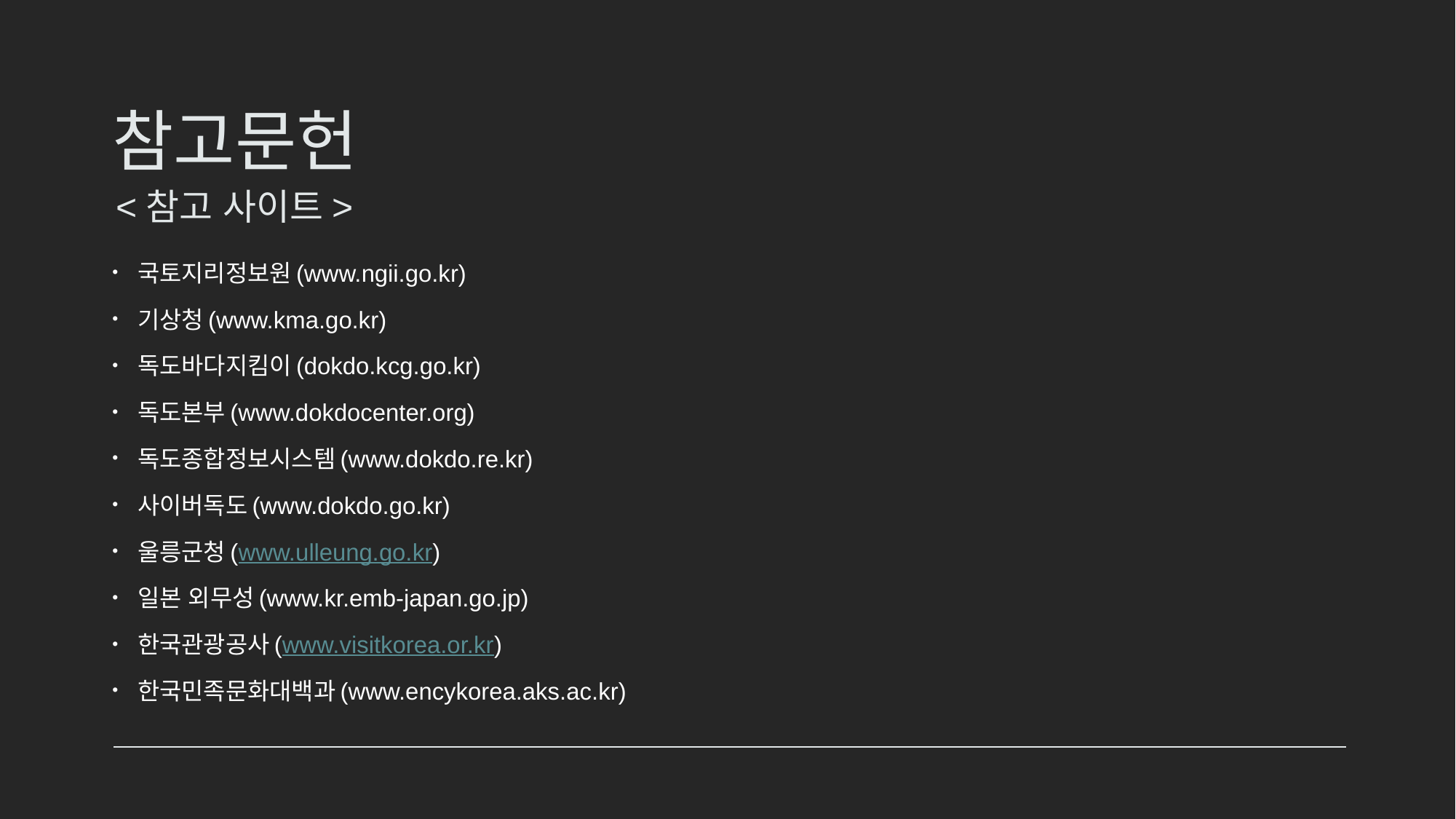

# 참고문헌
<참고 사이트>
국토지리정보원(www.ngii.go.kr)
기상청(www.kma.go.kr)
독도바다지킴이(dokdo.kcg.go.kr)
독도본부(www.dokdocenter.org)
독도종합정보시스템(www.dokdo.re.kr)
사이버독도(www.dokdo.go.kr)
울릉군청(www.ulleung.go.kr)
일본 외무성(www.kr.emb-japan.go.jp)
한국관광공사(www.visitkorea.or.kr)
한국민족문화대백과(www.encykorea.aks.ac.kr)